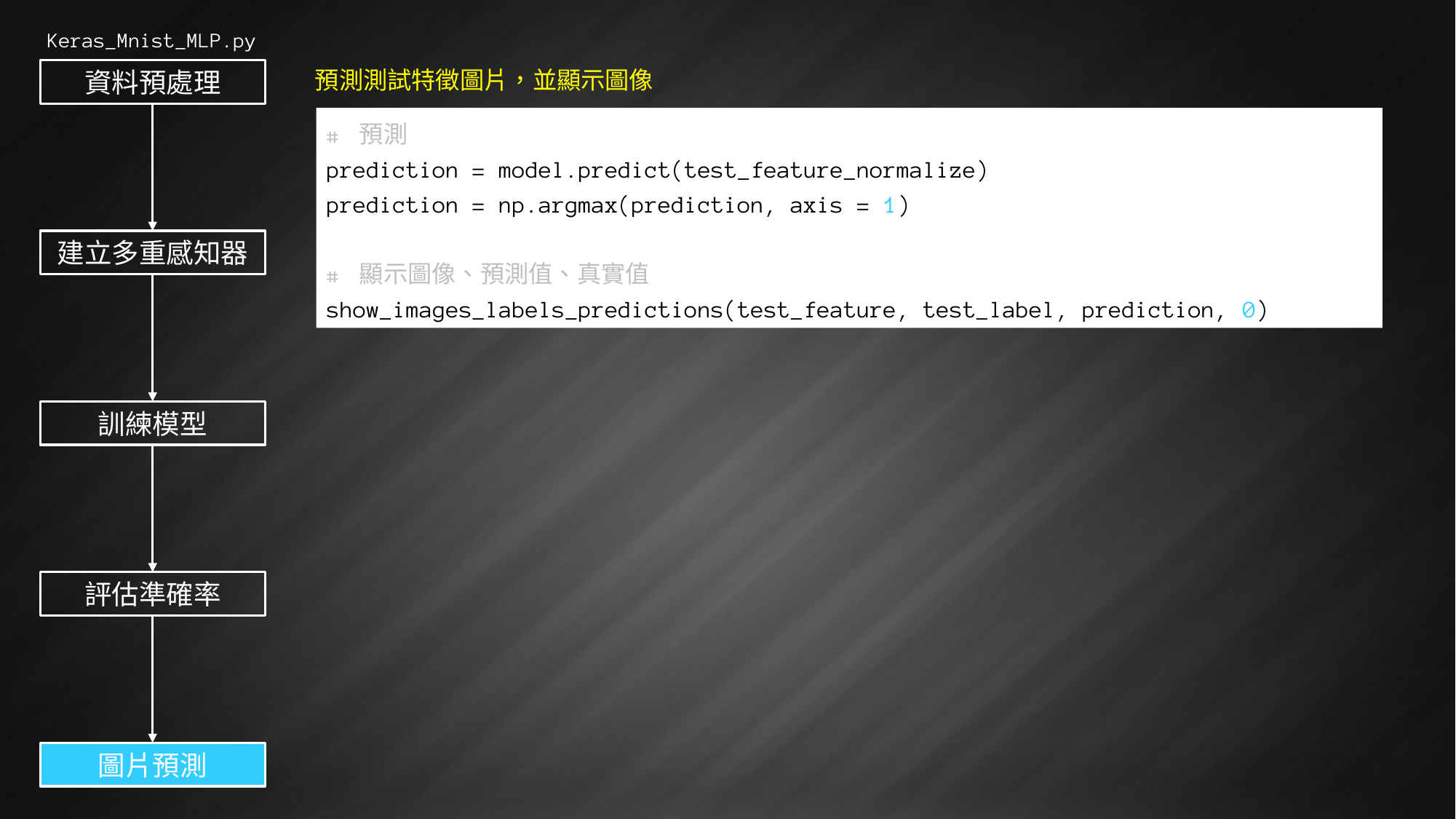

Keras_Mnist_MLP.py
預測測試特徵圖片，並顯示圖像
資料預處理
# 預測
prediction = model.predict(test_feature_normalize)
prediction = np.argmax(prediction, axis = 1)

# 顯示圖像、預測值、真實值
show_images_labels_predictions(test_feature, test_label, prediction, 0)
建立多重感知器
訓練模型
評估準確率
圖片預測